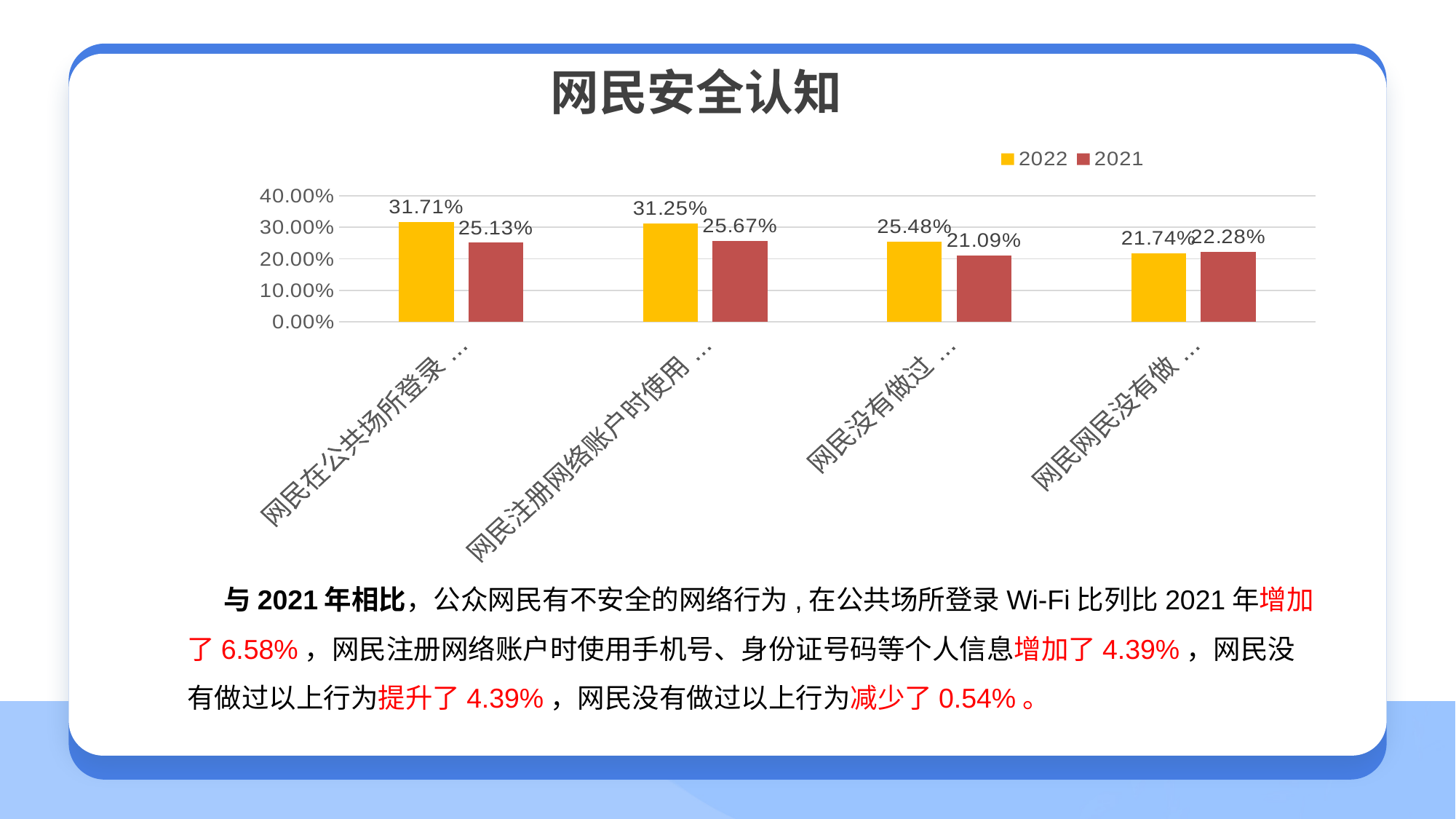

网民安全认知

### Chart

| Category | 2022 | 2021 |
|---|---|---|
| 网民在公共场所登录Wi-Fi | 0.3171 | 0.2513 |
| 网民注册网络账户时使用手机号、身份证号码等个人信息 | 0.3125 | 0.2567 |
| 网民没有做过以上行为 | 0.2548 | 0.2109 |
| 网民网民没有做过以上行为 | 0.2174 | 0.2228 |
与2021年相比，公众网民有不安全的网络行为,在公共场所登录Wi-Fi比列比2021年增加了6.58%，网民注册网络账户时使用手机号、身份证号码等个人信息增加了4.39%，网民没有做过以上行为提升了4.39%，网民没有做过以上行为减少了0.54%。